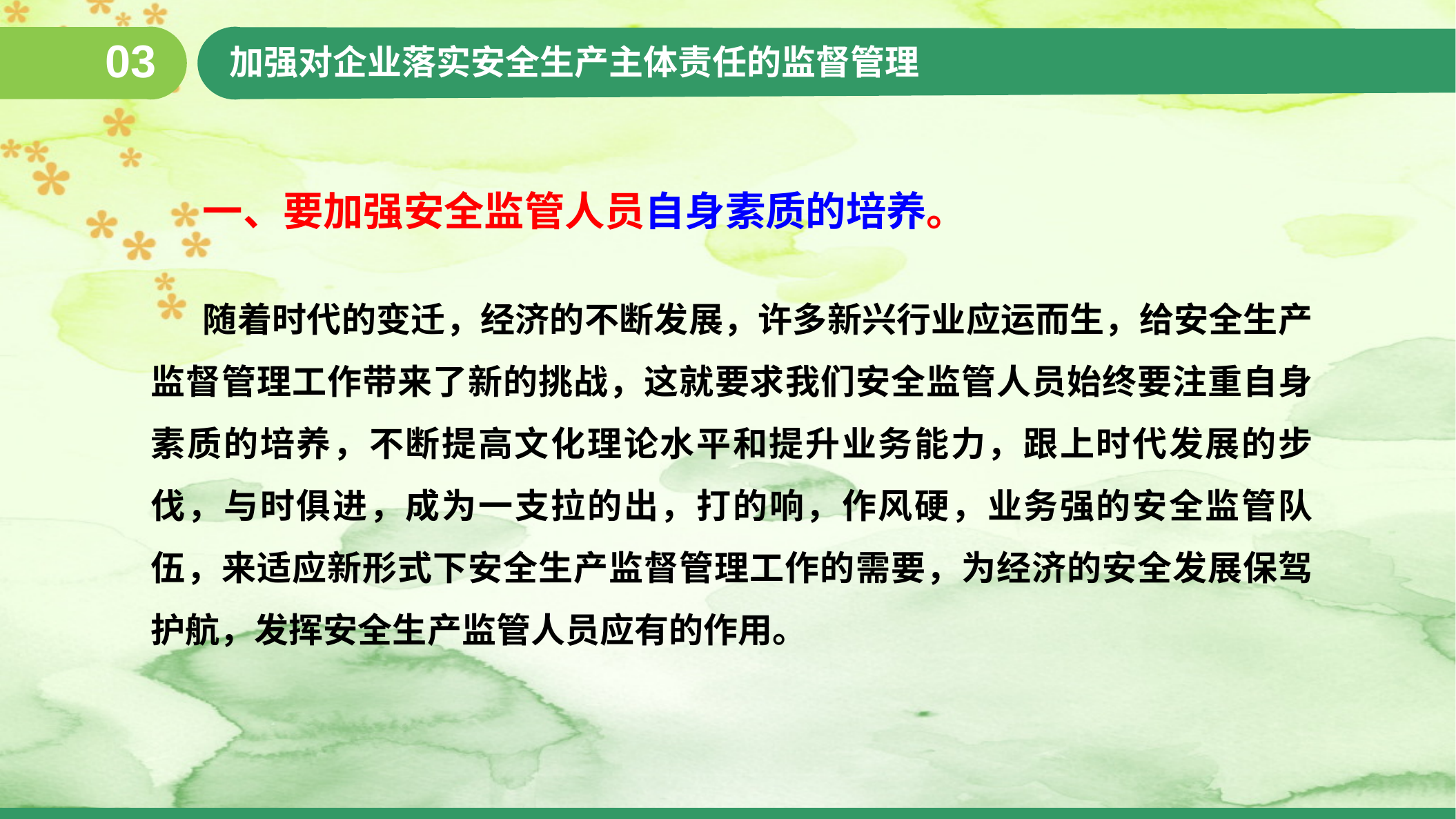

03

加强对企业落实安全生产主体责任的监督管理

一、要加强安全监管人员自身素质的培养。
随着时代的变迁，经济的不断发展，许多新兴行业应运而生，给安全生产监督管理工作带来了新的挑战，这就要求我们安全监管人员始终要注重自身素质的培养，不断提高文化理论水平和提升业务能力，跟上时代发展的步伐，与时俱进，成为一支拉的出，打的响，作风硬，业务强的安全监管队伍，来适应新形式下安全生产监督管理工作的需要，为经济的安全发展保驾护航，发挥安全生产监管人员应有的作用。
18